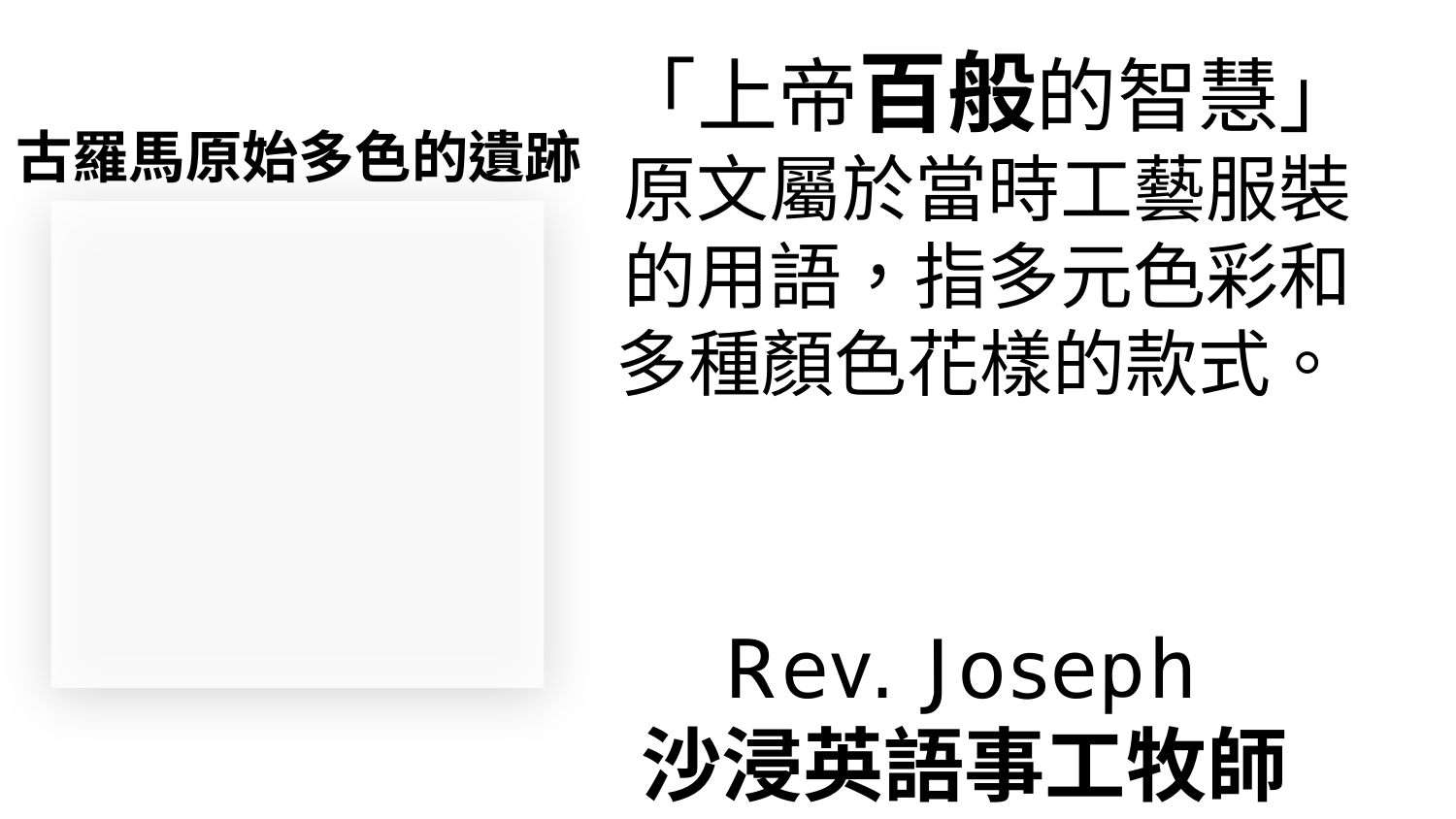

「上帝百般的智慧」
原文屬於當時工藝服裝的用語，指多元色彩和多種顏色花樣的款式。
古羅馬原始多色的遺跡

Rev. Joseph
沙浸英語事工牧師